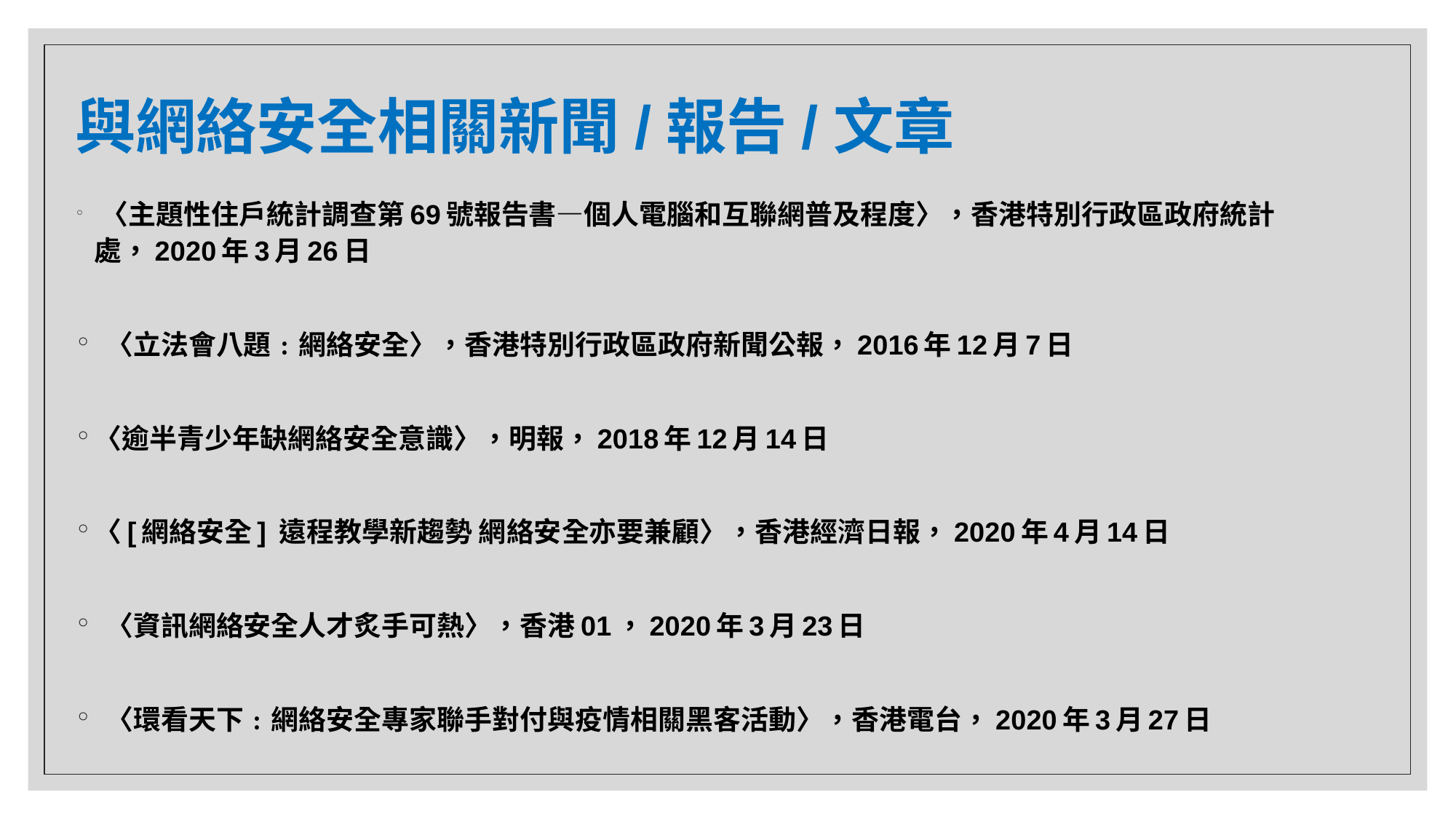

# 與網絡安全相關新聞/報告/文章
 〈主題性住戶統計調查第69號報告書—個人電腦和互聯網普及程度〉，香港特別行政區政府統計處，2020年3月26日

 〈立法會八題﹕網絡安全〉，香港特別行政區政府新聞公報，2016年12月7日

〈逾半青少年缺網絡安全意識〉，明報，2018年12月14日

〈[網絡安全] 遠程教學新趨勢 網絡安全亦要兼顧〉，香港經濟日報，2020年4月14日

 〈資訊網絡安全人才炙手可熱〉，香港01，2020年3月23日

 〈環看天下﹕網絡安全專家聯手對付與疫情相關黑客活動〉，香港電台，2020年3月27日